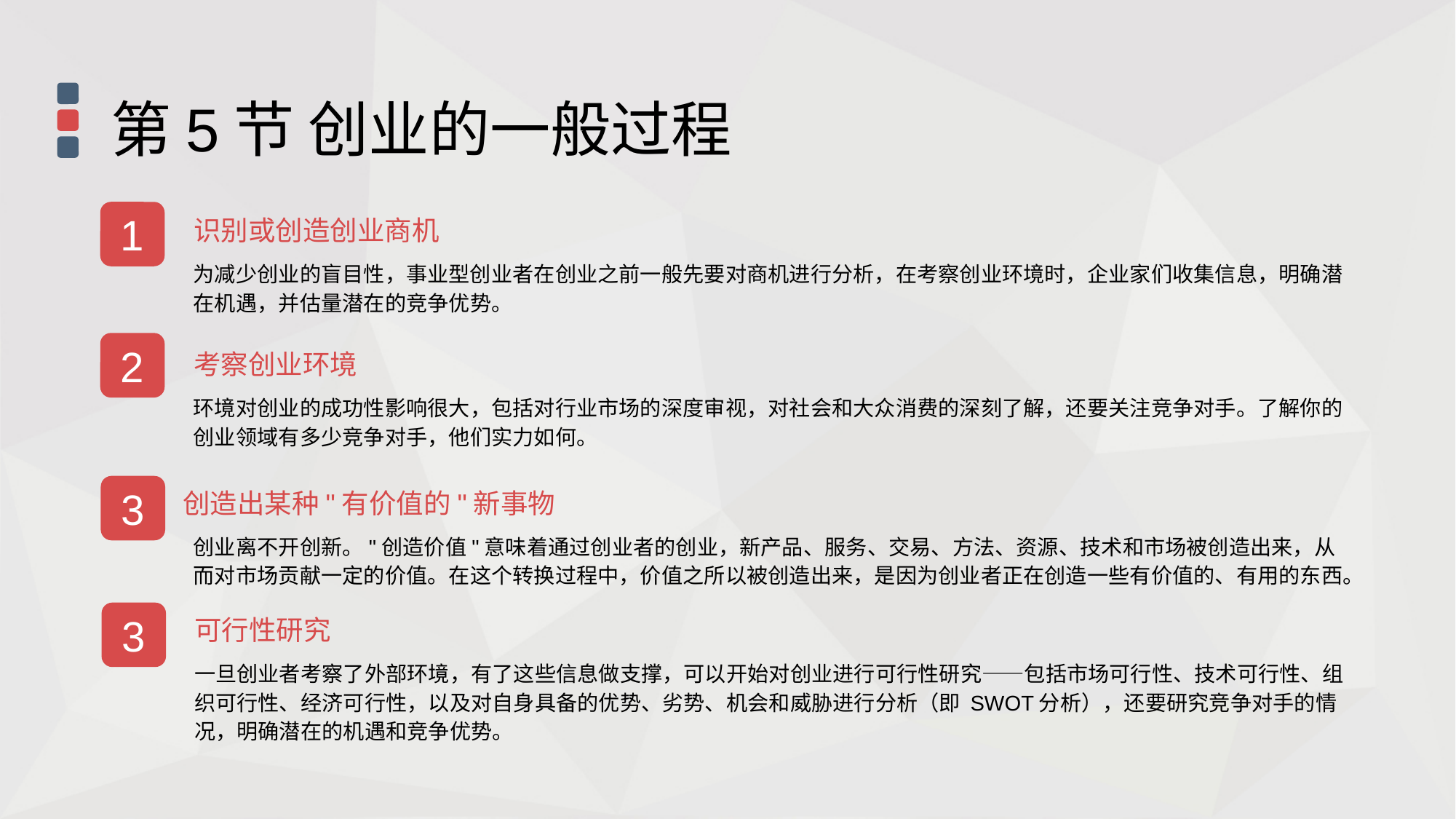

第5节 创业的一般过程
1
识别或创造创业商机
为减少创业的盲目性，事业型创业者在创业之前一般先要对商机进行分析，在考察创业环境时，企业家们收集信息，明确潜在机遇，并估量潜在的竞争优势。
2
考察创业环境
环境对创业的成功性影响很大，包括对行业市场的深度审视，对社会和大众消费的深刻了解，还要关注竞争对手。了解你的创业领域有多少竞争对手，他们实力如何。
3
创造出某种"有价值的"新事物
创业离不开创新。"创造价值"意味着通过创业者的创业，新产品、服务、交易、方法、资源、技术和市场被创造出来，从而对市场贡献一定的价值。在这个转换过程中，价值之所以被创造出来，是因为创业者正在创造一些有价值的、有用的东西。
3
可行性研究
一旦创业者考察了外部环境，有了这些信息做支撑，可以开始对创业进行可行性研究——包括市场可行性、技术可行性、组织可行性、经济可行性，以及对自身具备的优势、劣势、机会和威胁进行分析（即 SWOT分析），还要研究竞争对手的情况，明确潜在的机遇和竞争优势。